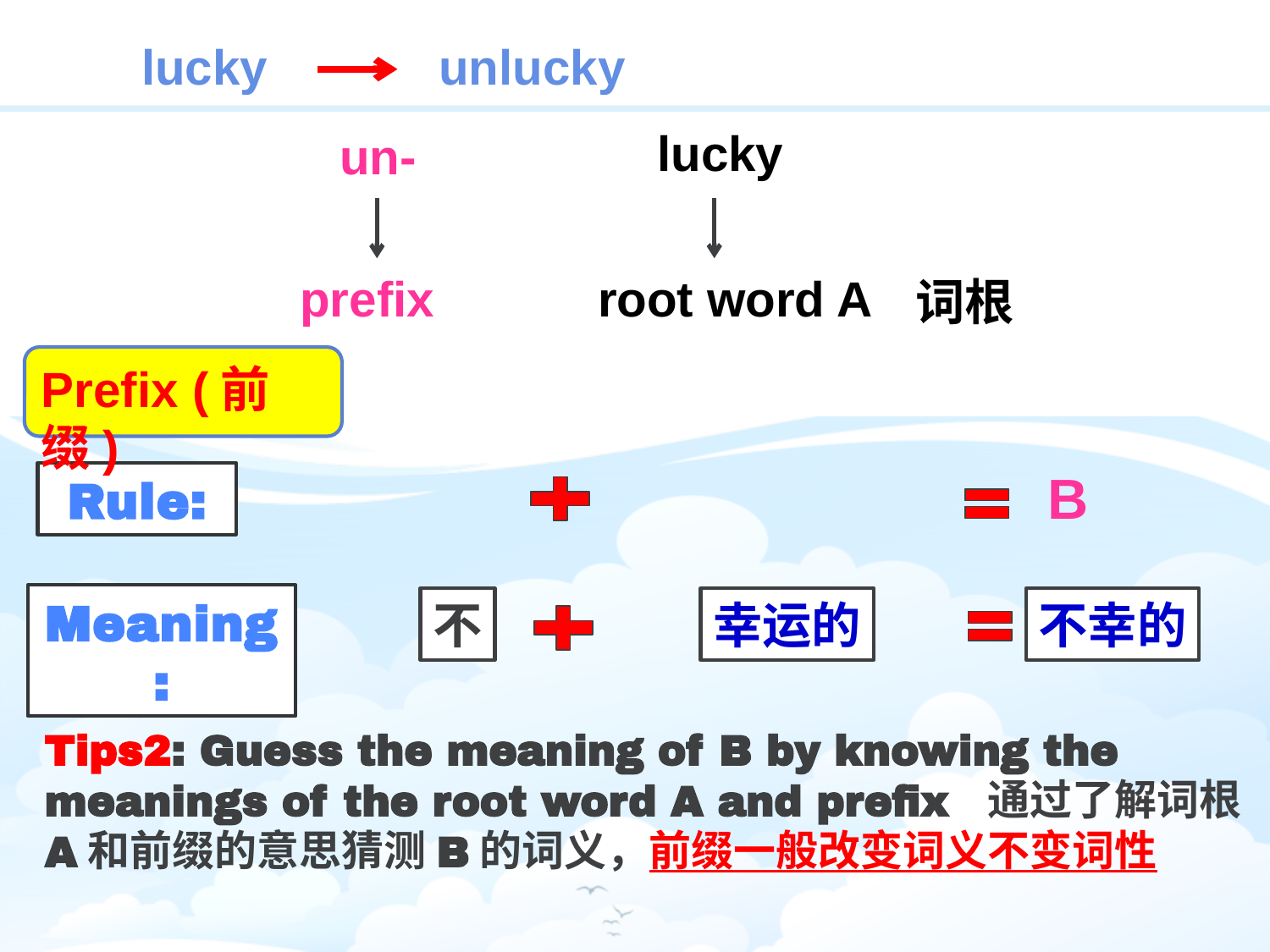

lucky
unlucky
lucky
un-
prefix
root word A
词根
Prefix (前缀)
B
Rule:

Meaning:
不
幸运的
不幸的

Tips2: Guess the meaning of B by knowing the meanings of the root word A and prefix  通过了解词根A和前缀的意思猜测B的词义，前缀一般改变词义不变词性